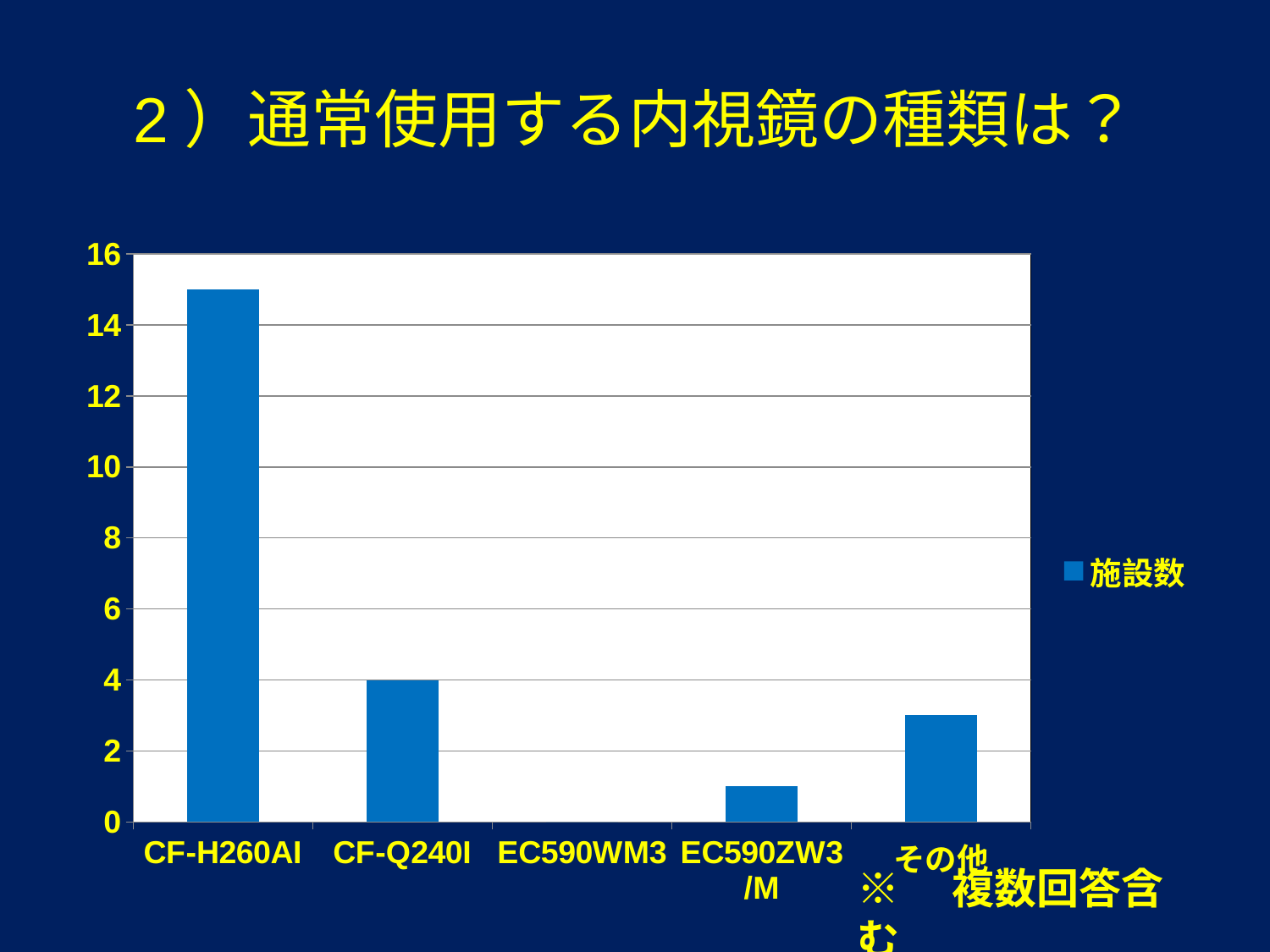

# 2）通常使用する内視鏡の種類は？

### Chart

| Category | 施設数 |
|---|---|
| CF-H260AI | 15.0 |
| CF-Q240I | 4.0 |
| EC590WM3 | 0.0 |
| EC590ZW3/M | 1.0 |
| その他 | 3.0 |
※　複数回答含む